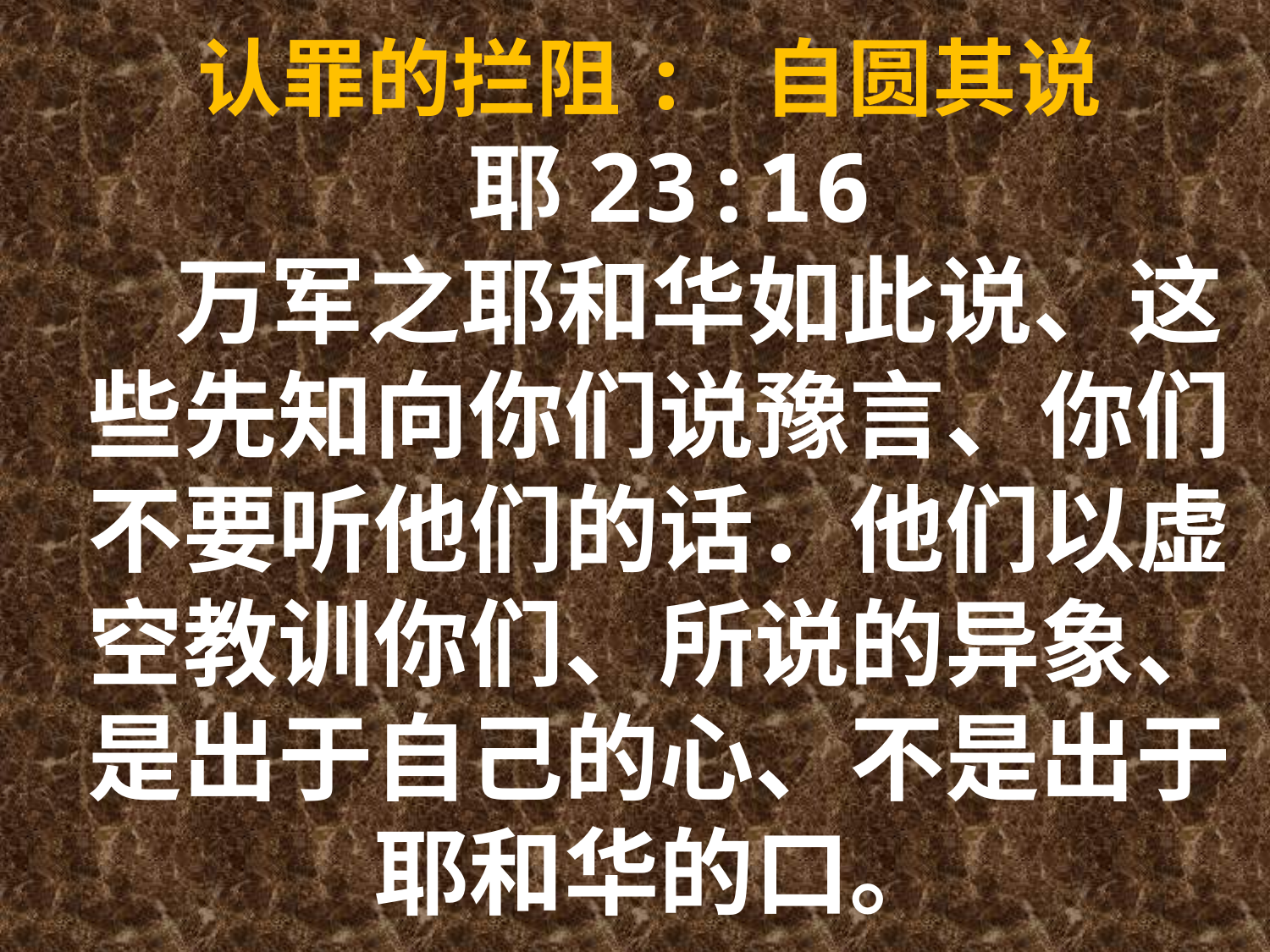

# 认罪的拦阻: 自圆其说 耶23:16 万军之耶和华如此说、这些先知向你们说豫言、你们不要听他们的话．他们以虚空教训你们、所说的异象、是出于自己的心、不是出于耶和华的口。